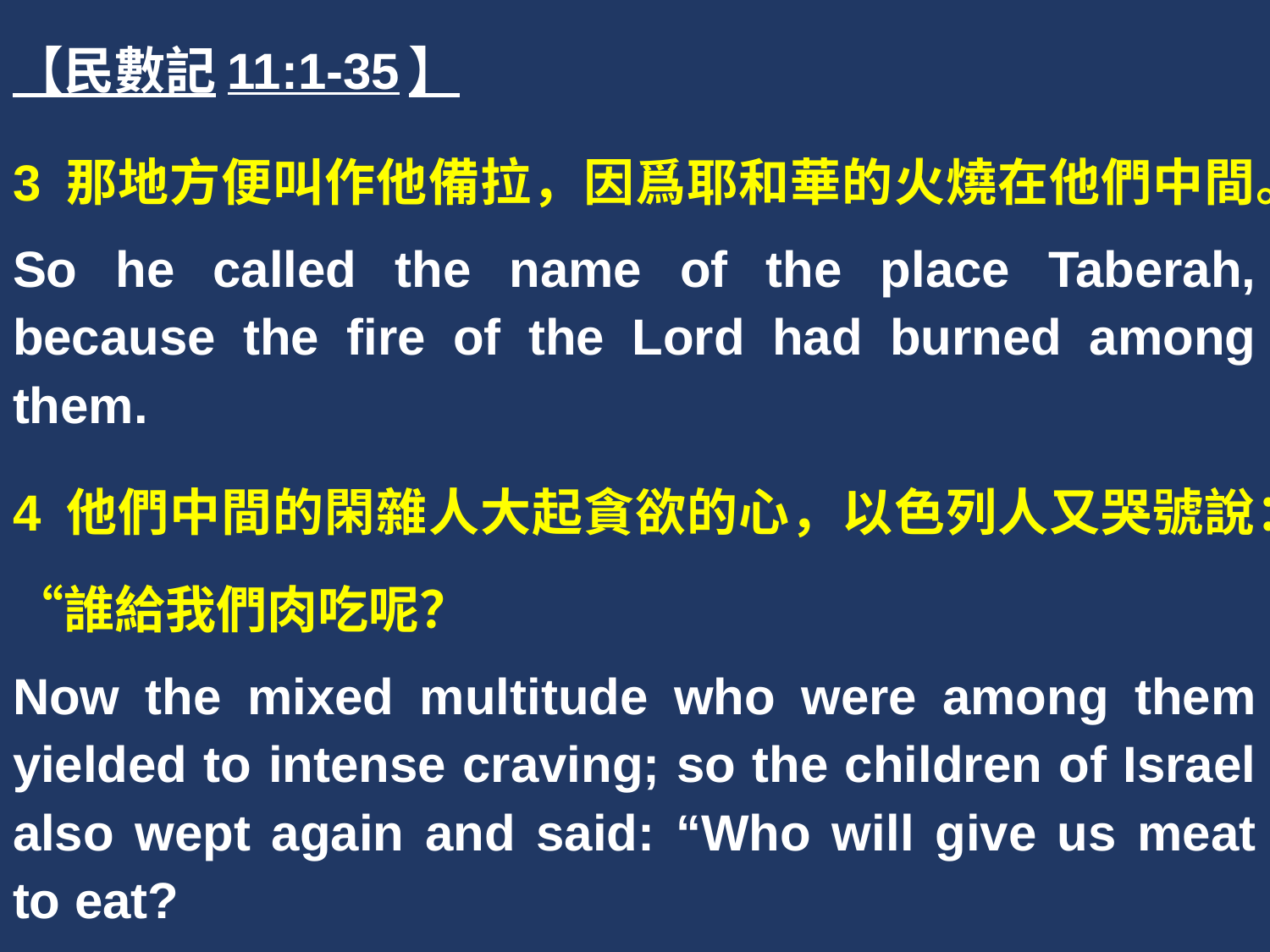

【民數記11:1-35】
3 那地方便叫作他備拉，因爲耶和華的火燒在他們中間。
So he called the name of the place Taberah, because the fire of the Lord had burned among them.
4 他們中間的閑雜人大起貪欲的心，以色列人又哭號說：“誰給我們肉吃呢？
Now the mixed multitude who were among them yielded to intense craving; so the children of Israel also wept again and said: “Who will give us meat to eat?